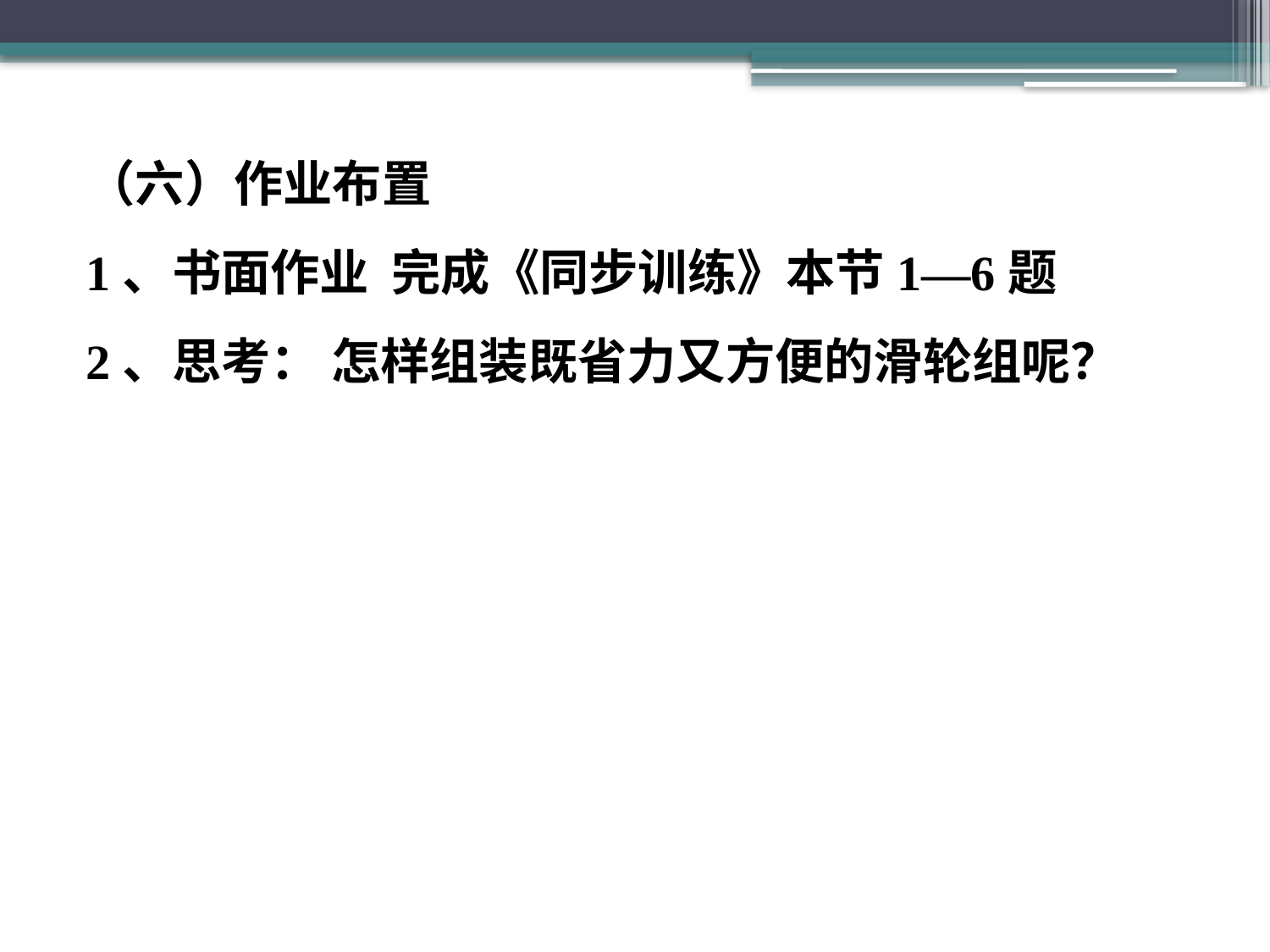

（六）作业布置
1、书面作业  完成《同步训练》本节1—6题
2、思考： 怎样组装既省力又方便的滑轮组呢？